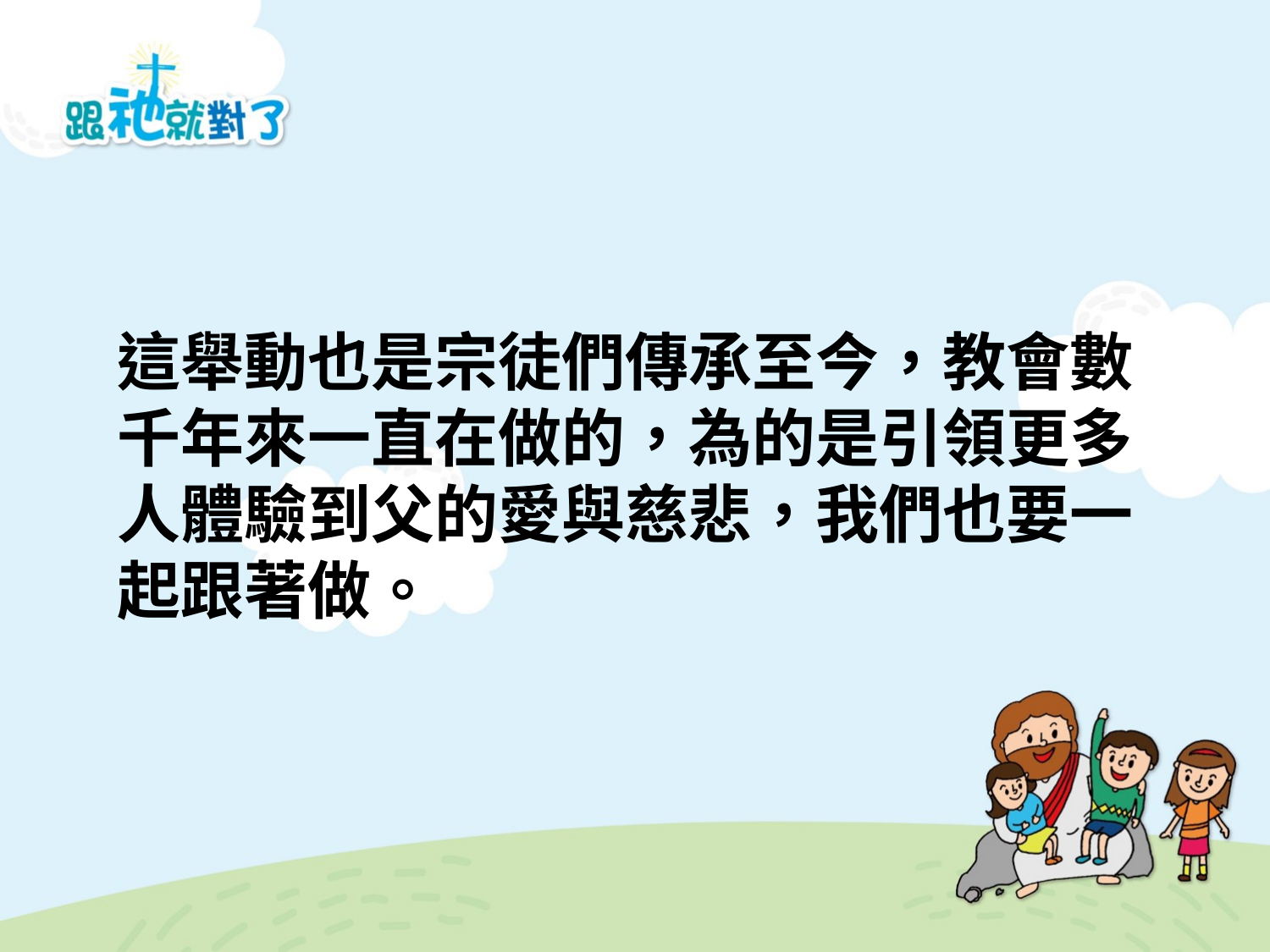

這舉動也是宗徒們傳承至今，教會數千年來一直在做的，為的是引領更多人體驗到父的愛與慈悲，我們也要一起跟著做。